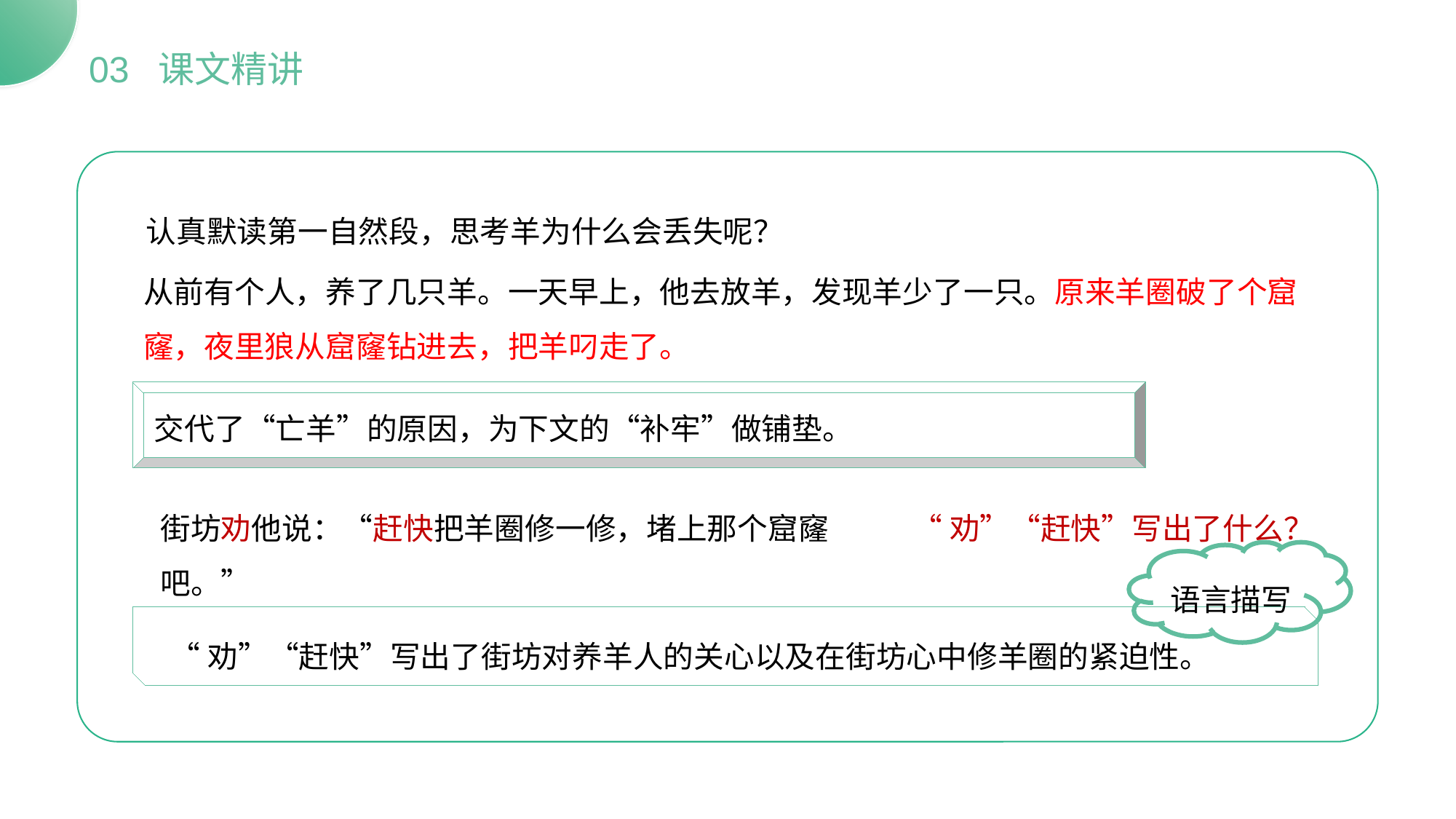

03  课文精讲
认真默读第一自然段，思考羊为什么会丢失呢？
从前有个人，养了几只羊。一天早上，他去放羊，发现羊少了一只。原来羊圈破了个窟窿，夜里狼从窟窿钻进去，把羊叼走了。
交代了“亡羊”的原因，为下文的“补牢”做铺垫。
“劝”“赶快”写出了什么？
街坊劝他说：“赶快把羊圈修一修，堵上那个窟窿吧。”
语言描写
   “劝”“赶快”写出了街坊对养羊人的关心以及在街坊心中修羊圈的紧迫性。